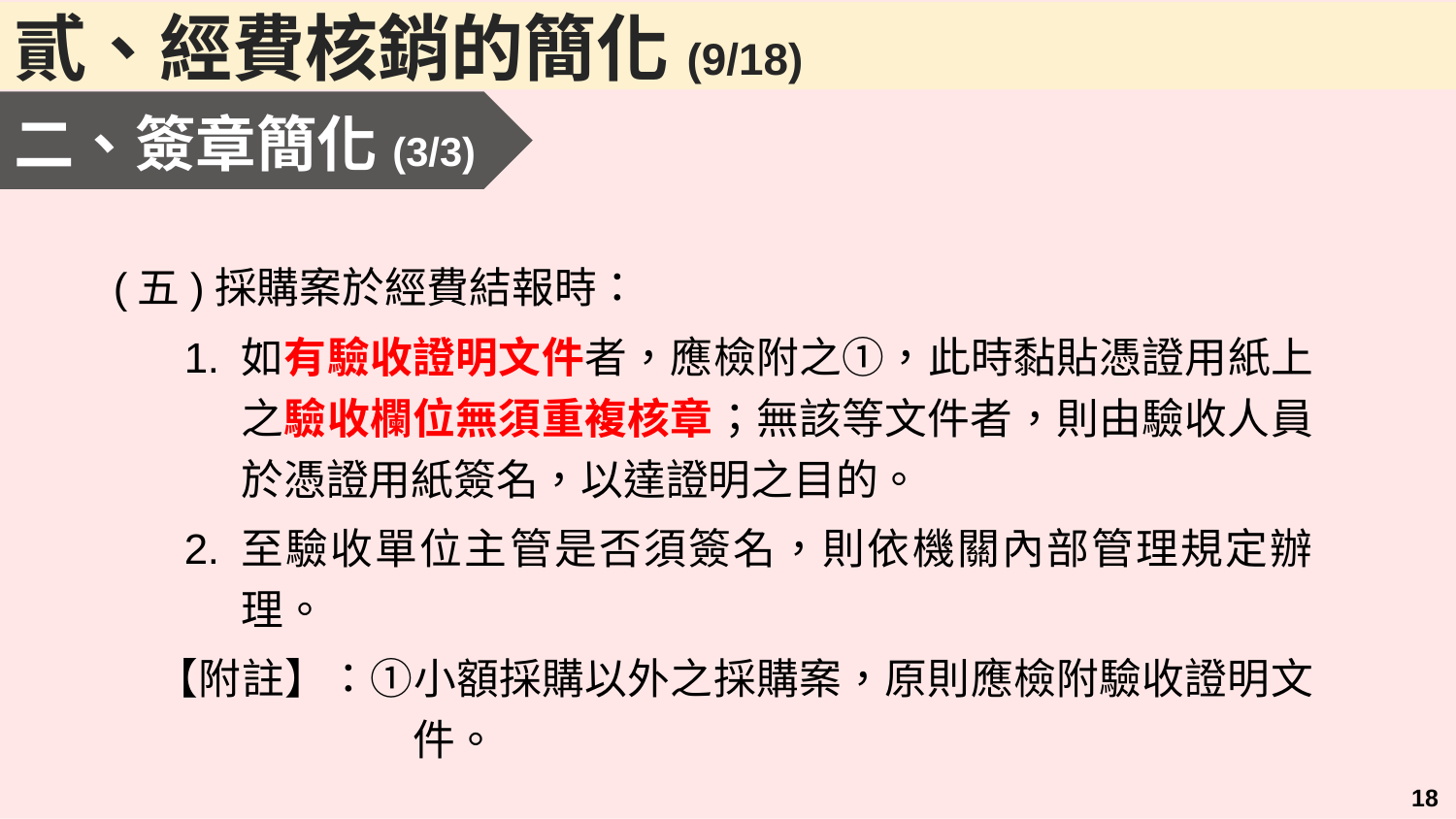

貳、經費核銷的簡化(9/18)

二、簽章簡化(3/3)
(五)採購案於經費結報時：
如有驗收證明文件者，應檢附之①，此時黏貼憑證用紙上之驗收欄位無須重複核章；無該等文件者，則由驗收人員於憑證用紙簽名，以達證明之目的。
至驗收單位主管是否須簽名，則依機關內部管理規定辦理。
【附註】：①小額採購以外之採購案，原則應檢附驗收證明文件。
18